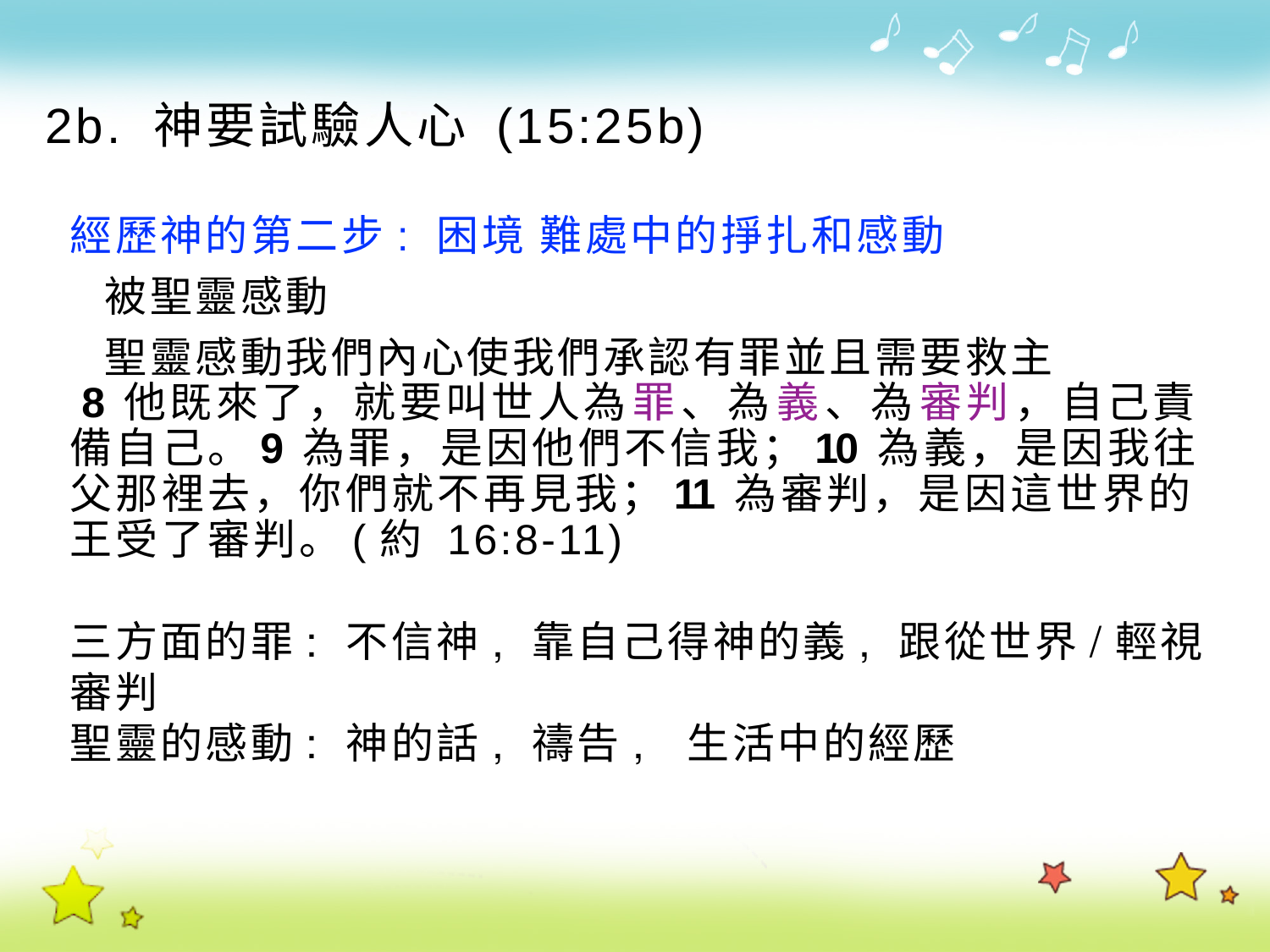

2b. 神要試驗人心 (15:25b)
經歷神的第二步: 困境 難處中的掙扎和感動
  被聖靈感動
  聖靈感動我們內心使我們承認有罪並且需要救主
 8 他 既 來 了 ， 就 要 叫 世 人 為 罪 、 為 義 、 為 審 判 ， 自 己 責 備 自 己 。9 為 罪 ， 是 因 他 們 不 信 我 ；10 為 義 ， 是 因 我 往 父 那 裡 去 ， 你 們 就 不 再 見 我 ；11 為 審 判 ， 是 因 這 世 界 的 王 受 了 審 判 。(約 16:8-11)

三方面的罪: 不信神, 靠自己得神的義, 跟從世界/輕視審判
聖靈的感動: 神的話, 禱告,  生活中的經歷

15